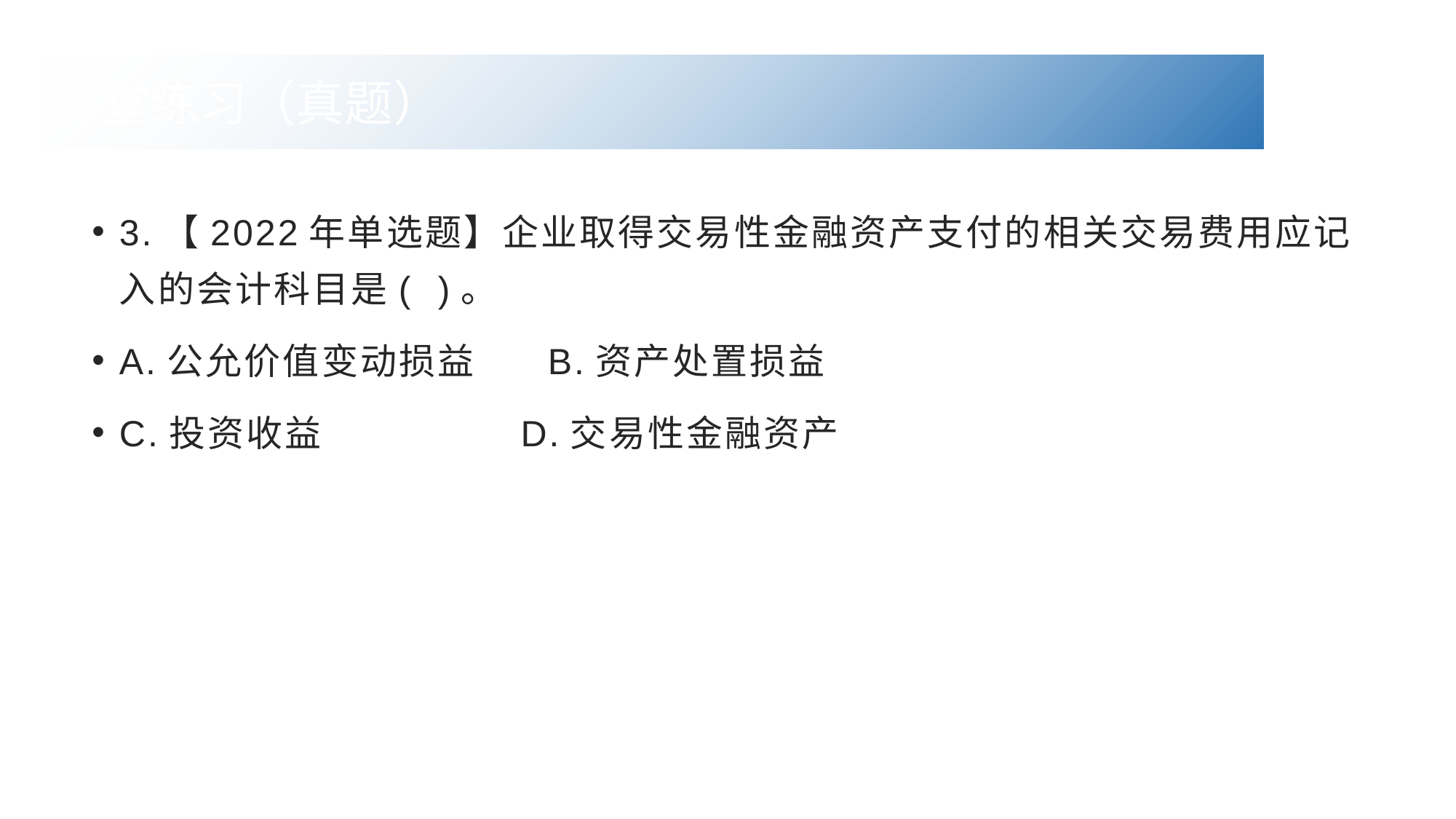

课堂练习（真题）
3.【2022年单选题】企业取得交易性金融资产支付的相关交易费用应记入的会计科目是(  )。
A.公允价值变动损益      B.资产处置损益
C.投资收益                  D.交易性金融资产